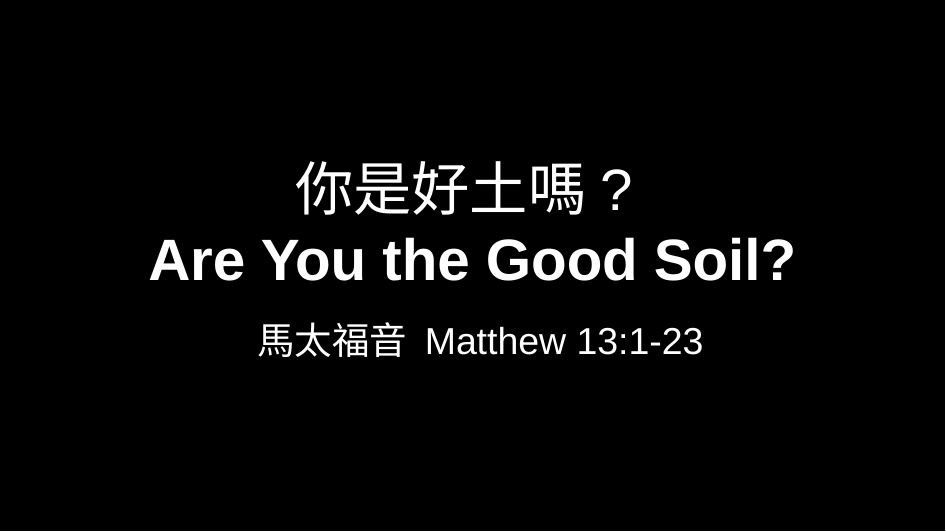

# 你是好土嗎? Are You the Good Soil?
馬太福音 Matthew 13:1-23